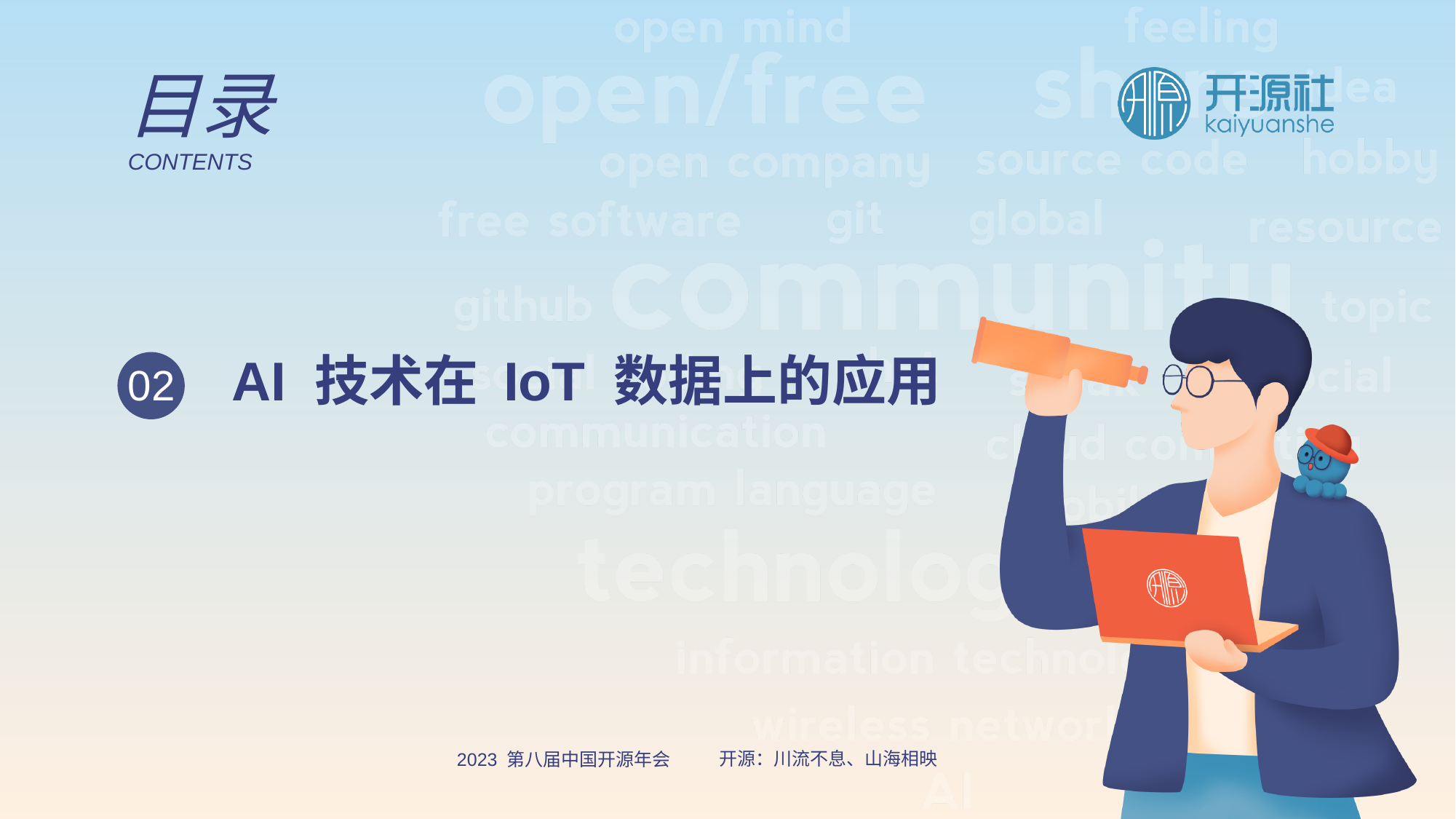

目录
CONTENTS

AI 技术在 IoT 数据上的应用

02